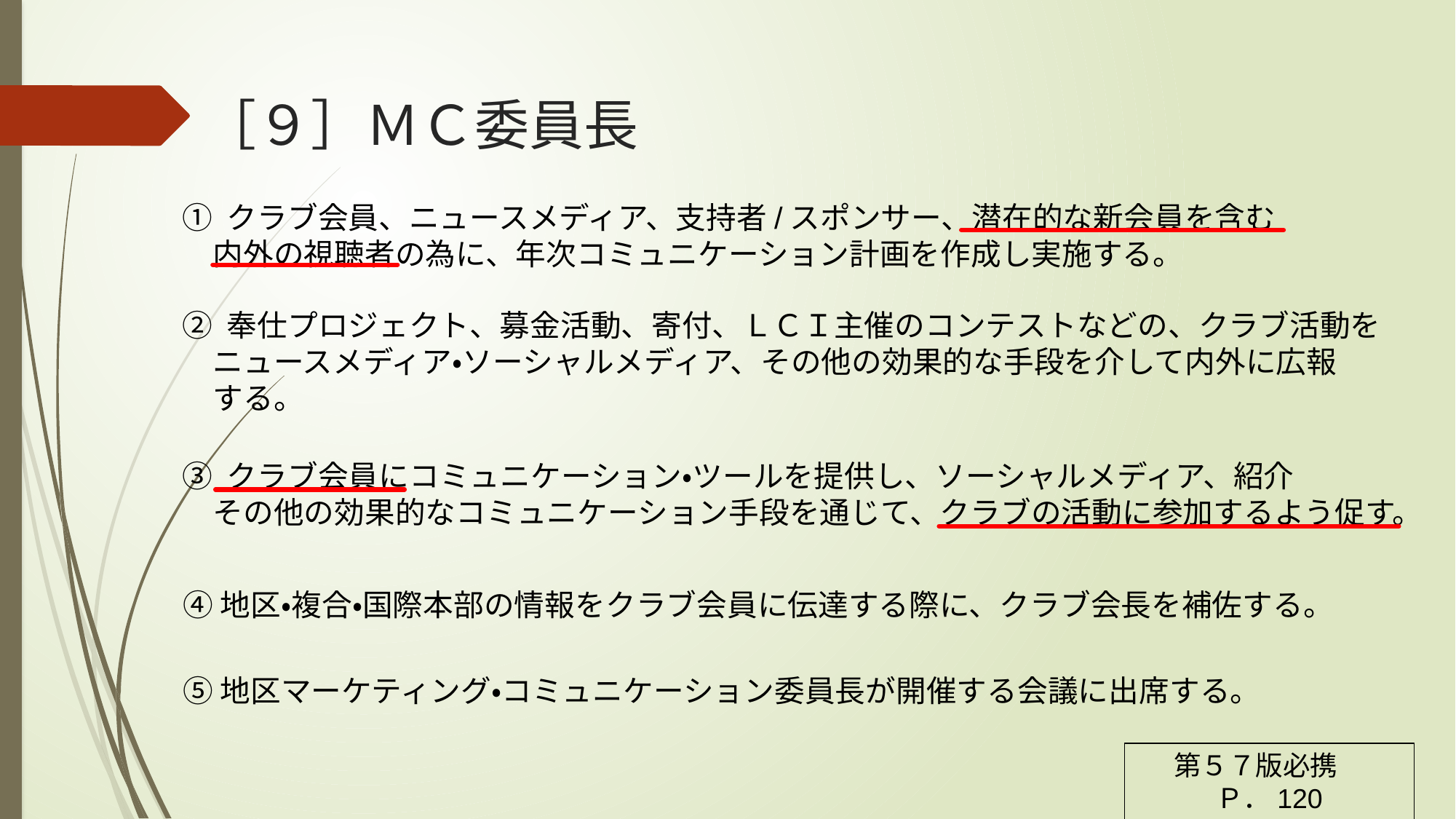

［９］ＭＣ委員長
① クラブ会員、ニュースメディア、支持者/スポンサー、潜在的な新会員を含む
　内外の視聴者の為に、年次コミュニケーション計画を作成し実施する。
② 奉仕プロジェクト、募金活動、寄付、ＬＣＩ主催のコンテストなどの、クラブ活動を
　ニュースメディア・ソーシャルメディア、その他の効果的な手段を介して内外に広報
　する。
➂ クラブ会員にコミュニケーション・ツールを提供し、ソーシャルメディア、紹介
　その他の効果的なコミュニケーション手段を通じて、クラブの活動に参加するよう促す。
➃地区・複合・国際本部の情報をクラブ会員に伝達する際に、クラブ会長を補佐する。
⑤地区マーケティング・コミュニケーション委員長が開催する会議に出席する。
第５７版必携　Ｐ．120